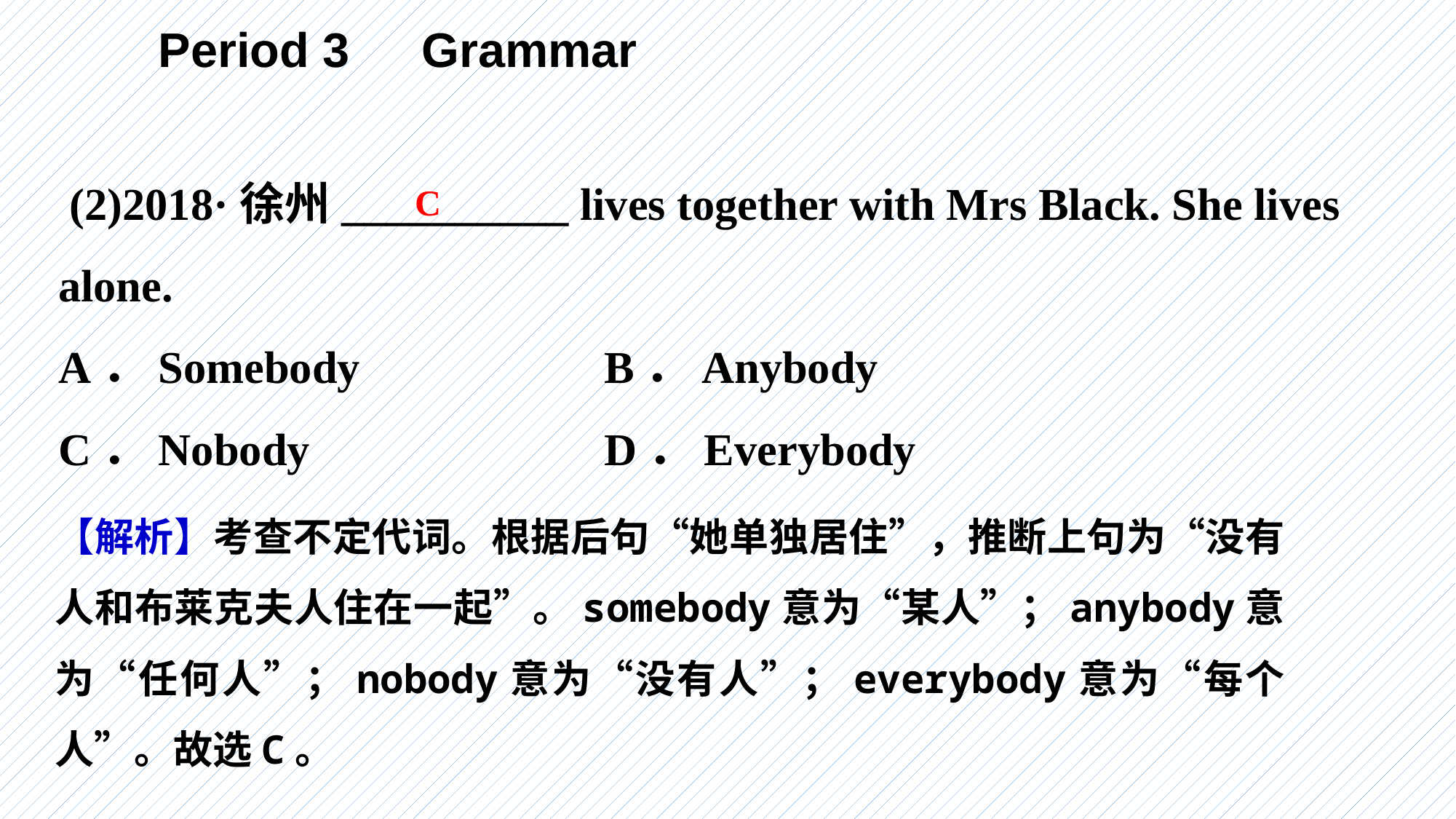

Period 3　Grammar
 (2)2018·徐州__________ lives together with Mrs Black. She lives alone.
A．Somebody			B．Anybody
C．Nobody			D．Everybody
C
【解析】考查不定代词。根据后句“她单独居住”，推断上句为“没有人和布莱克夫人住在一起”。somebody意为“某人”；anybody意为“任何人”；nobody意为“没有人”；everybody意为“每个人”。故选C。